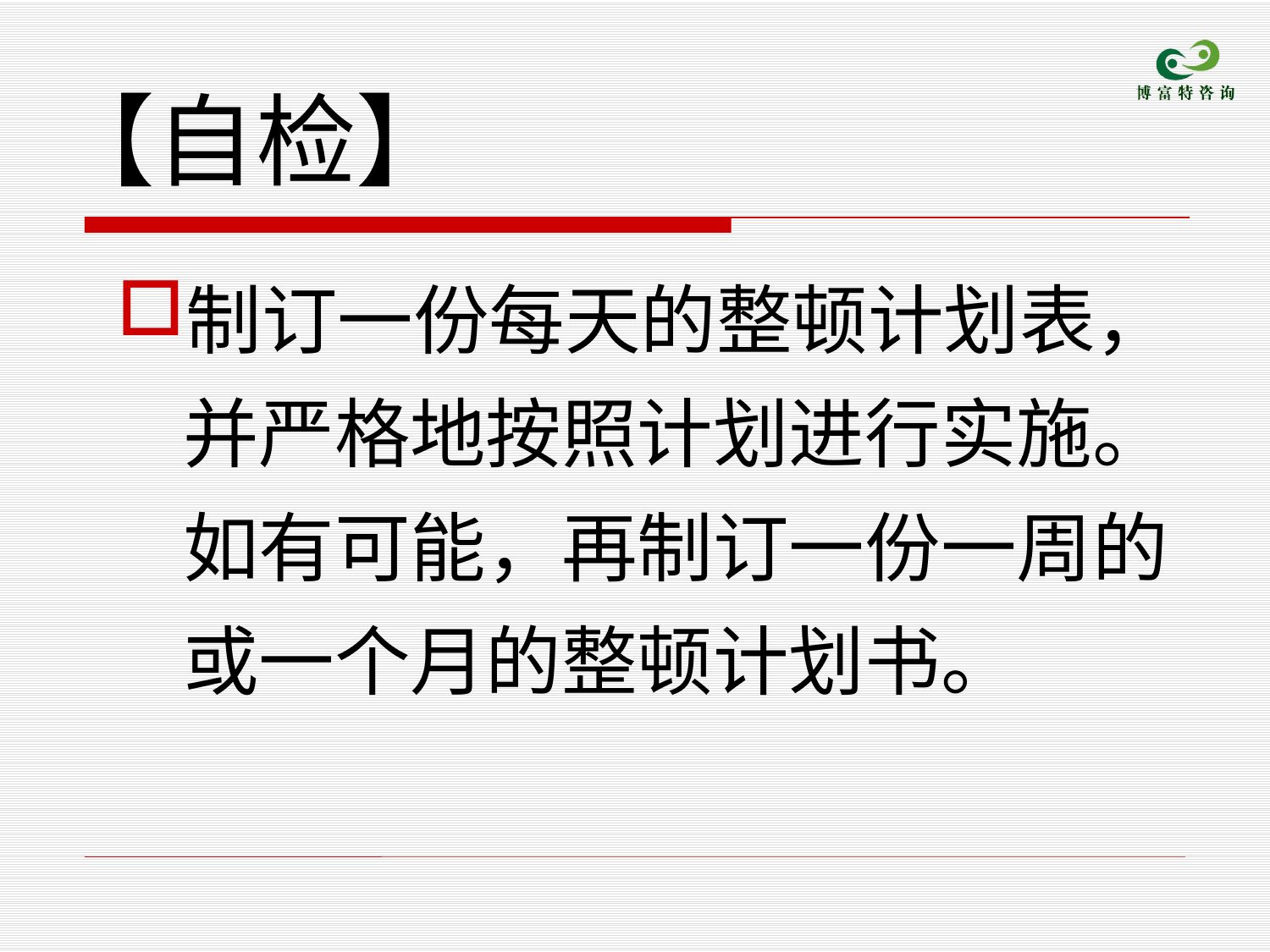

# 【自检】
制订一份每天的整顿计划表，并严格地按照计划进行实施。如有可能，再制订一份一周的或一个月的整顿计划书。
169